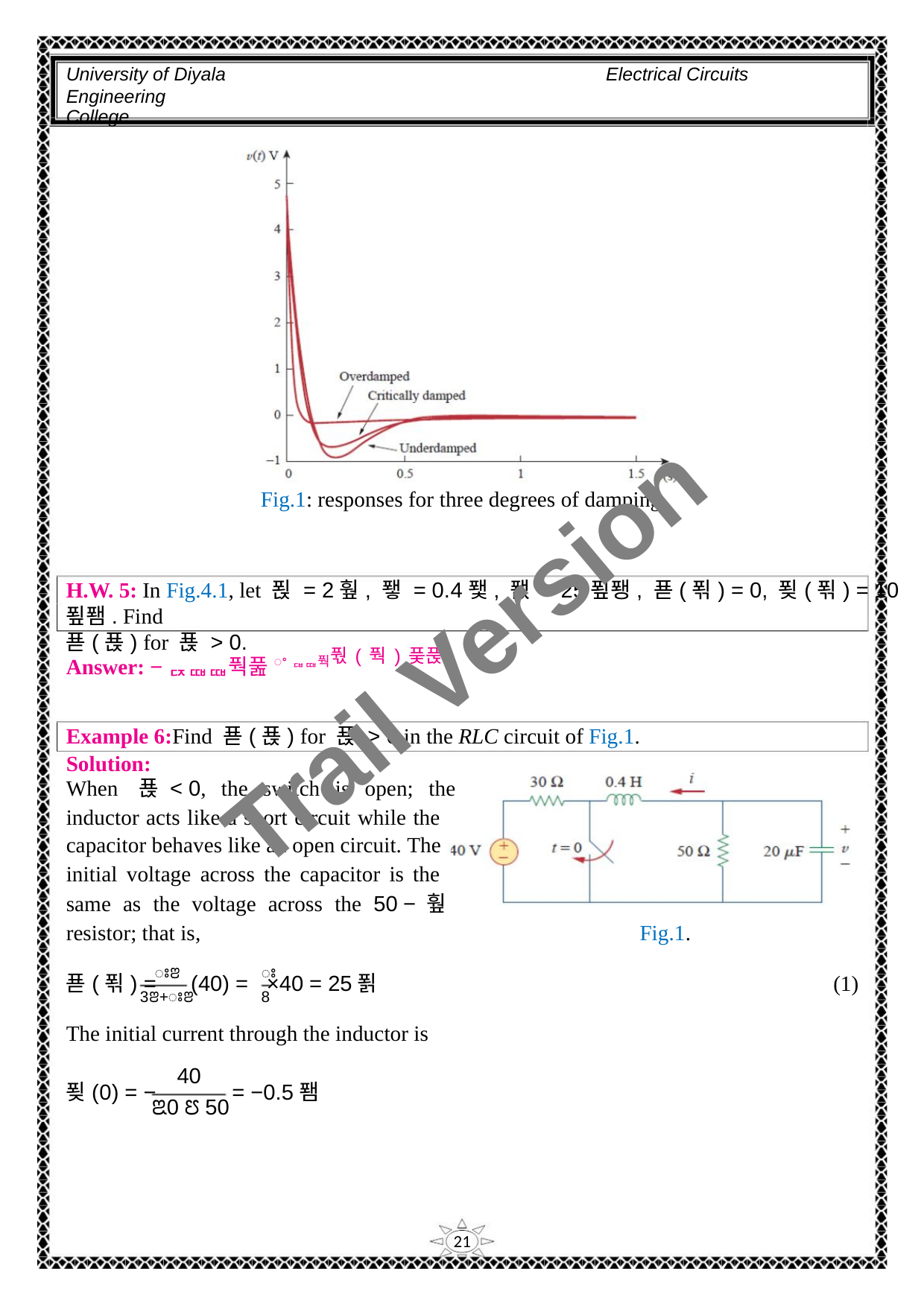

University of Diyala
Engineering College
Electrical Circuits
Fig.1: responses for three degrees of damping.
H.W. 5: In Fig.4.1, let 푅 = 2훺, 퐿 = 0.4퐻, 퐶 = 25푚퐹, 푣(푂) = 0, 푖(푂) = 10푚퐴. Find
푣(푡) for 푡 > 0.
Answer: −ퟒퟎퟎ풕풆ꢀퟏퟎ풕풗(풕)풎푽.
Trail Version
Trail Version
Trail Version
Trail Version
Trail Version
Trail Version
Trail Version
Trail Version
Trail Version
Trail Version
Trail Version
Trail Version
Trail Version
Example 6:Find 푣(푡) for 푡 > 0 in the RLC circuit of Fig.1.
Solution:
When 푡 < 0, the switch is open; the
inductor acts like a short circuit while the
capacitor behaves like an open circuit. The
initial voltage across the capacitor is the
same as the voltage across the 50 − 훺
resistor; that is,
Fig.1.
ꢁꢂ
ꢁ
푣(푂) =
(40) = ×40 = 25푉
(1)
3ꢂ+ꢁꢂ
8
The initial current through the inductor is
40
푖(0) = −
= −0.5퐴
ꢃ0 ꢄ 50
21